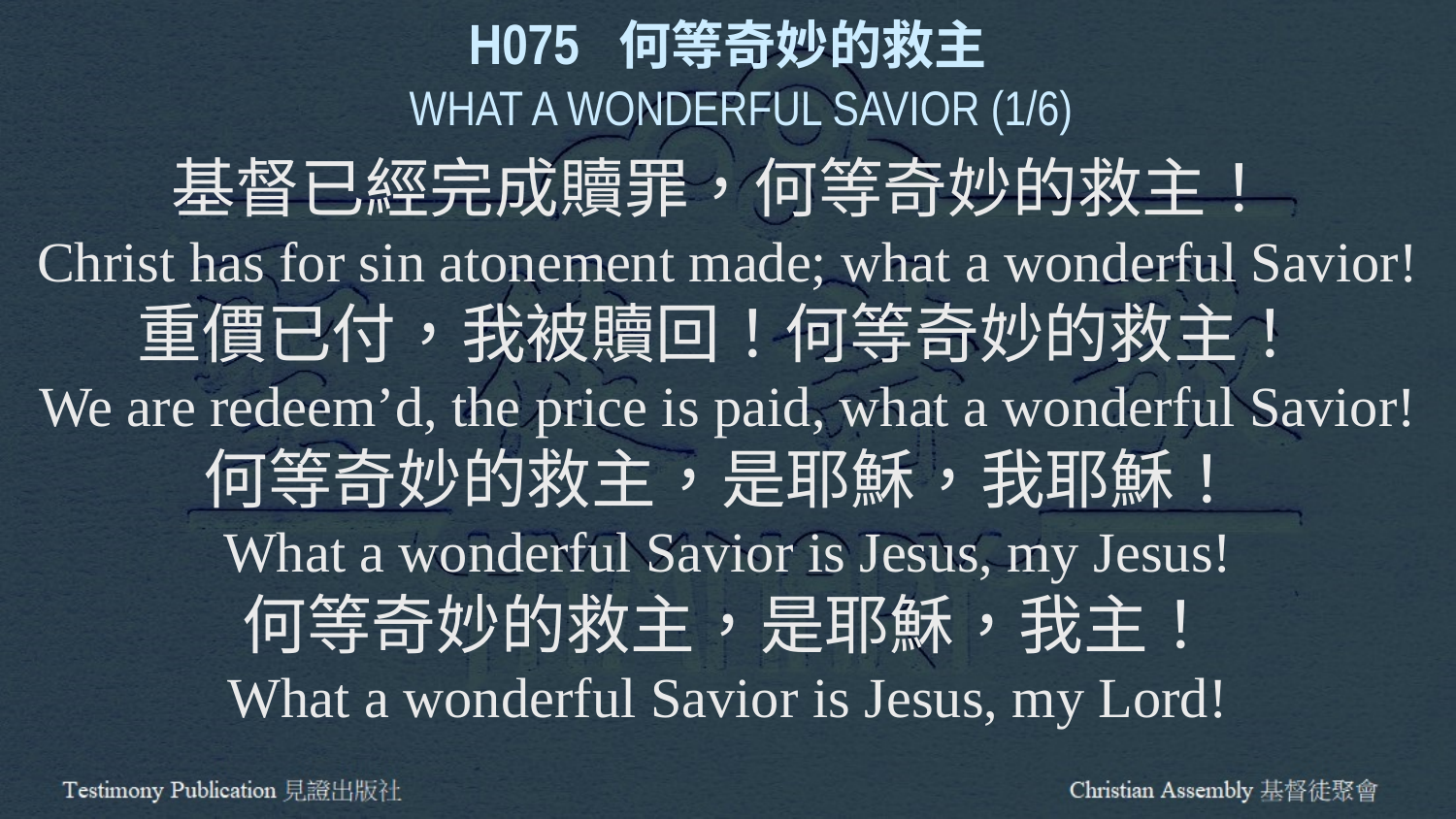

H075  何等奇妙的救主
 WHAT A WONDERFUL SAVIOR (1/6)
基督已經完成贖罪，何等奇妙的救主！
Christ has for sin atonement made; what a wonderful Savior!
重價已付，我被贖回！何等奇妙的救主！
We are redeem’d, the price is paid, what a wonderful Savior!
何等奇妙的救主，是耶穌，我耶穌！
What a wonderful Savior is Jesus, my Jesus!
何等奇妙的救主，是耶穌，我主！
What a wonderful Savior is Jesus, my Lord!